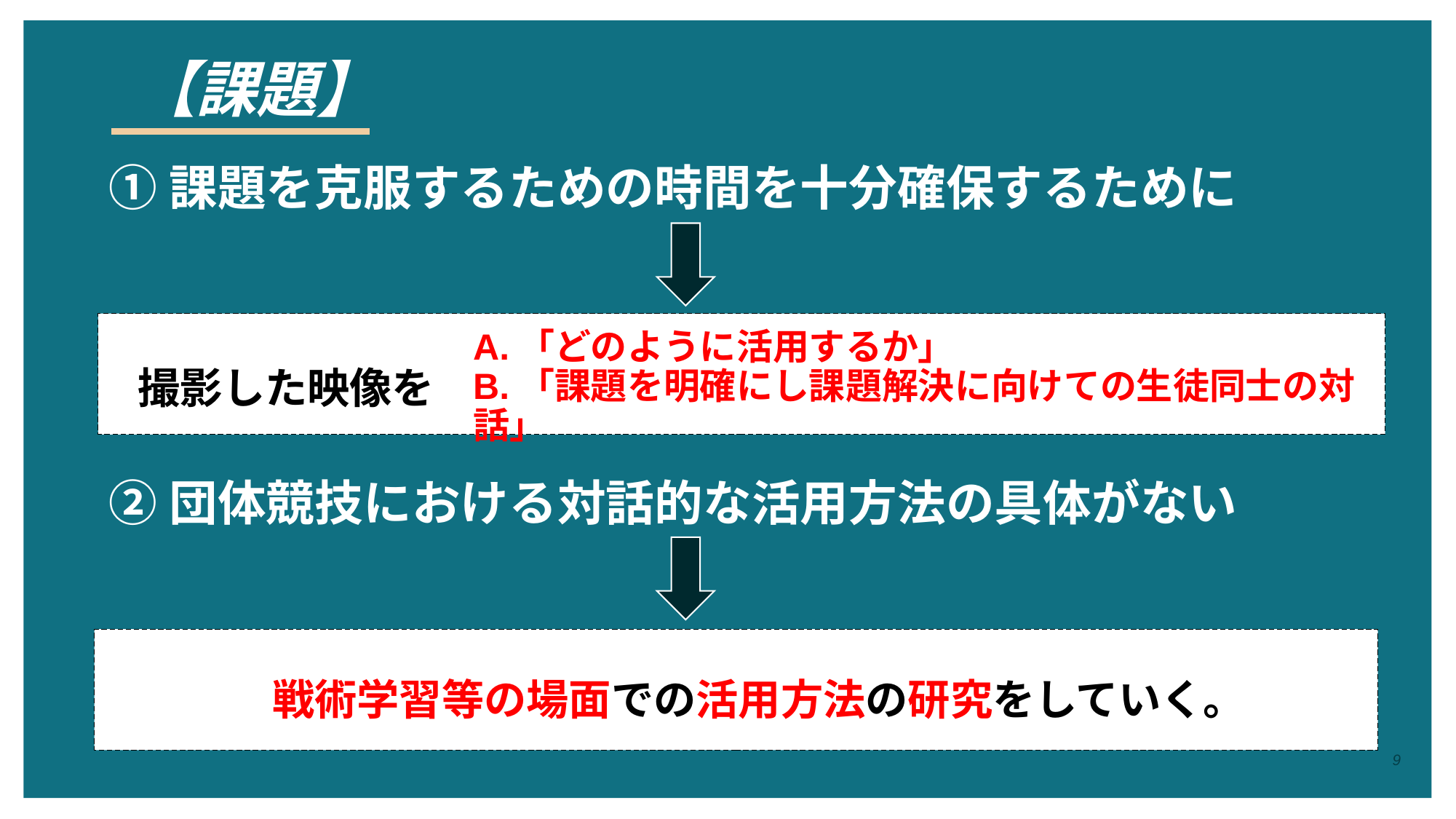

# 【課題】

①課題を克服するための時間を十分確保するために

A.「どのように活用するか」
B.「課題を明確にし課題解決に向けての生徒同士の対話」
撮影した映像を
②団体競技における対話的な活用方法の具体がない

戦術学習等の場面での活用方法の研究をしていく。
9